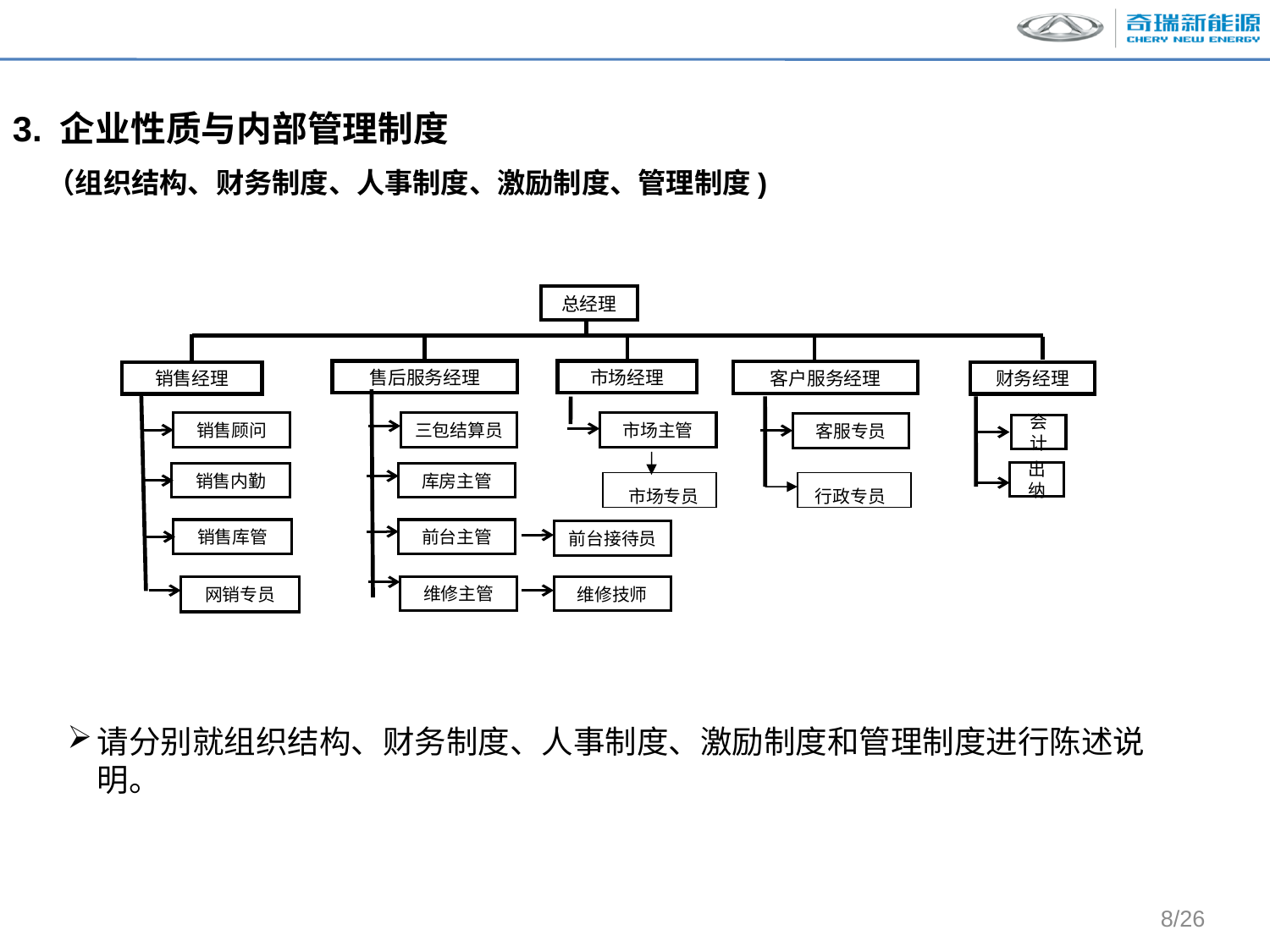

3. 企业性质与内部管理制度
（组织结构、财务制度、人事制度、激励制度、管理制度)
总经理
售后服务经理
市场经理
客户服务经理
销售经理
财务经理

销售顾问
三包结算员
市场主管
客服专员
会计

出纳
销售内勤
库房主管

市场专员
行政专员

销售库管
前台主管
前台接待员
网销专员
维修主管
维修技师
请分别就组织结构、财务制度、人事制度、激励制度和管理制度进行陈述说明。
8/26